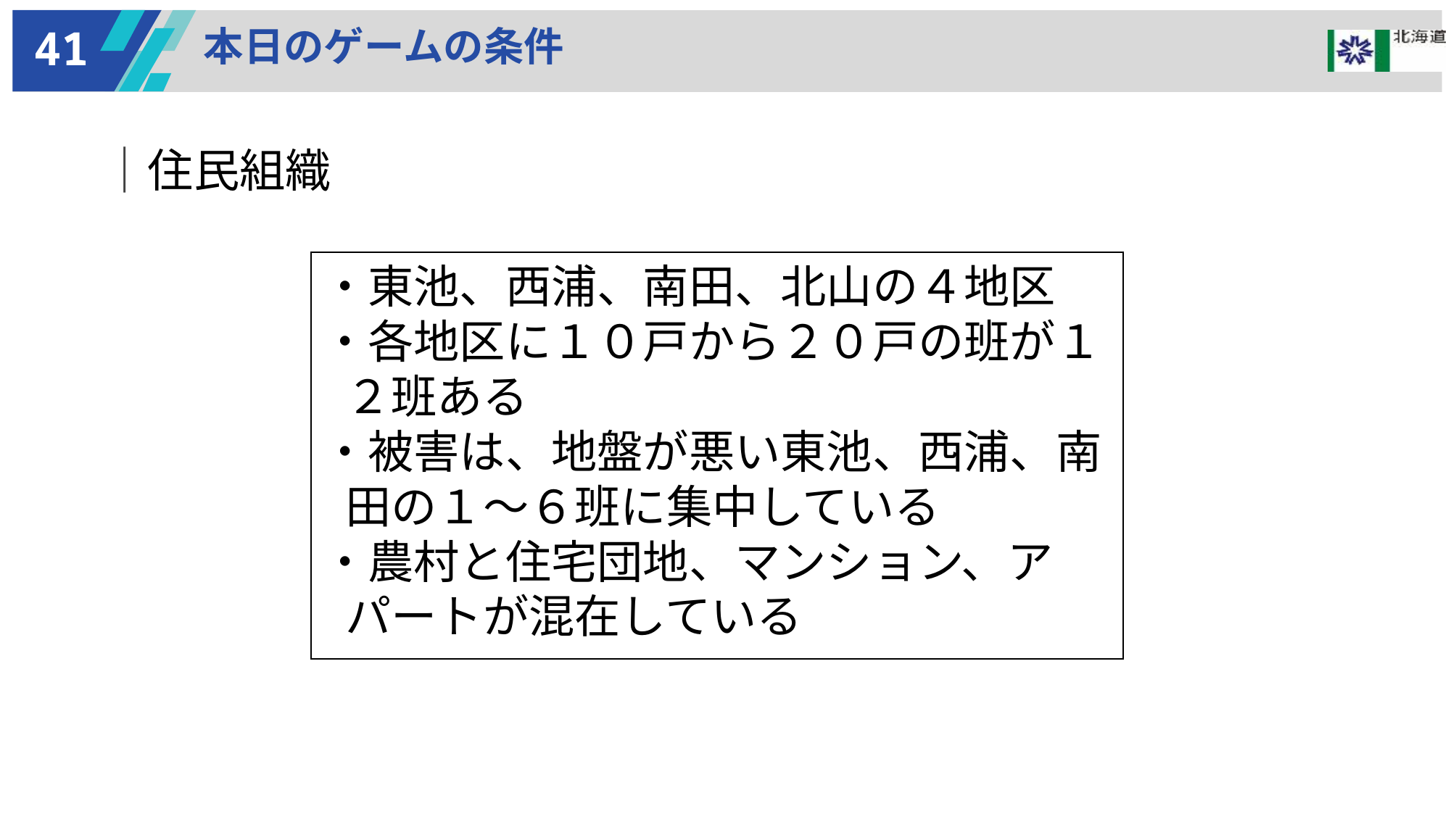

41
本日のゲームの条件
｜住民組織
・東池、西浦、南田、北山の４地区
・各地区に１０戸から２０戸の班が１２班ある
・被害は、地盤が悪い東池、西浦、南田の１～６班に集中している
・農村と住宅団地、マンション、アパートが混在している